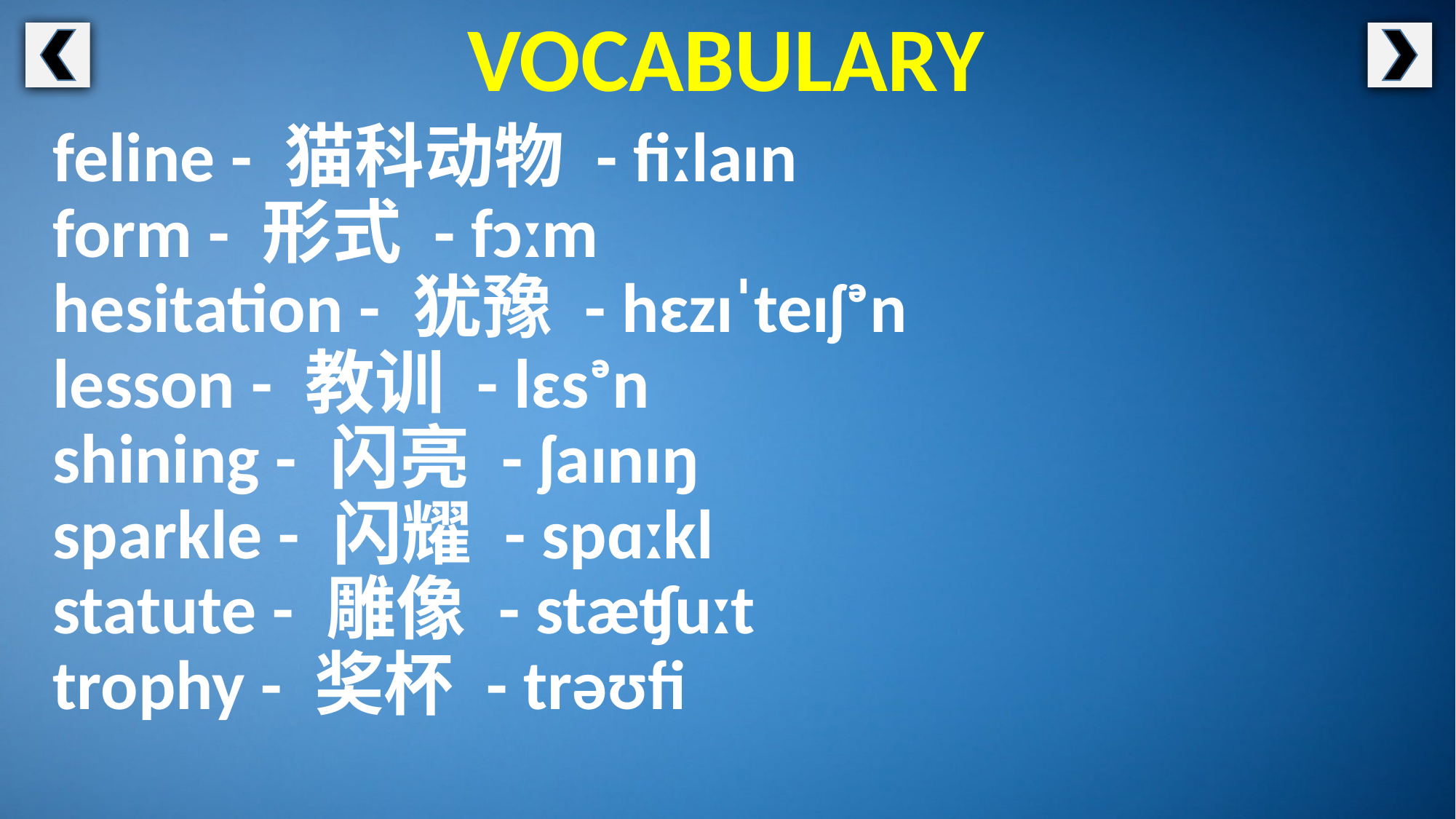

VOCABULARY
feline - 猫科动物 - fiːlaɪn
form - 形式 - fɔːm
hesitation - 犹豫 - hɛzɪˈteɪʃᵊn
lesson - 教训 - lɛsᵊn
shining - 闪亮 - ʃaɪnɪŋ
sparkle - 闪耀 - spɑːkl
statute - 雕像 - stæʧuːt
trophy - 奖杯 - trəʊfi